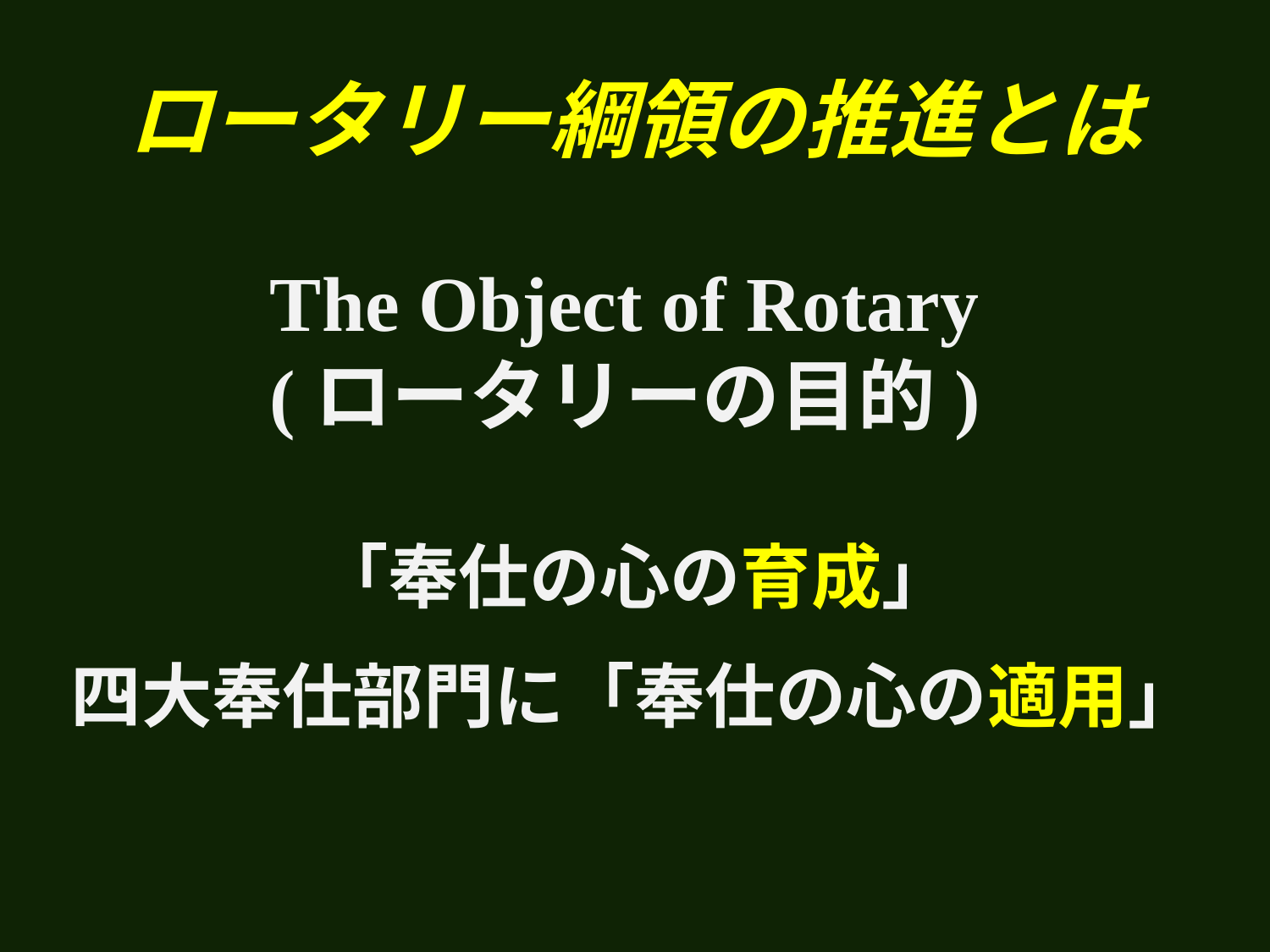

# ロータリー綱領の推進とは
The Object of Rotary
(ロータリーの目的)
「奉仕の心の育成」
四大奉仕部門に「奉仕の心の適用」